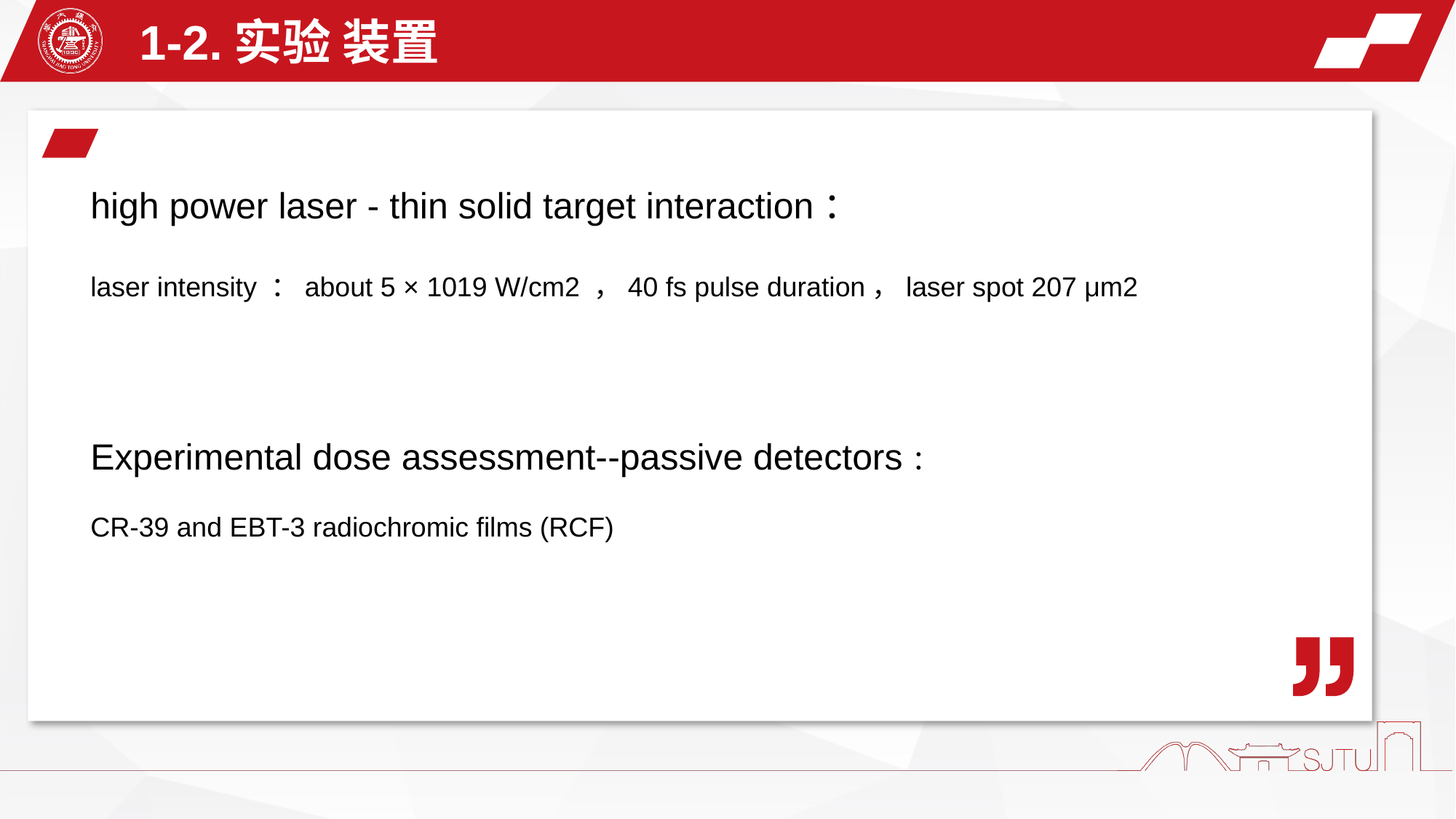

1-2.实验 装置

high power laser - thin solid target interaction：

laser intensity ：about 5 × 1019 W/cm2 ，40 fs pulse duration，laser spot 207 μm2

Experimental dose assessment--passive detectors：

CR-39 and EBT-3 radiochromic films (RCF)